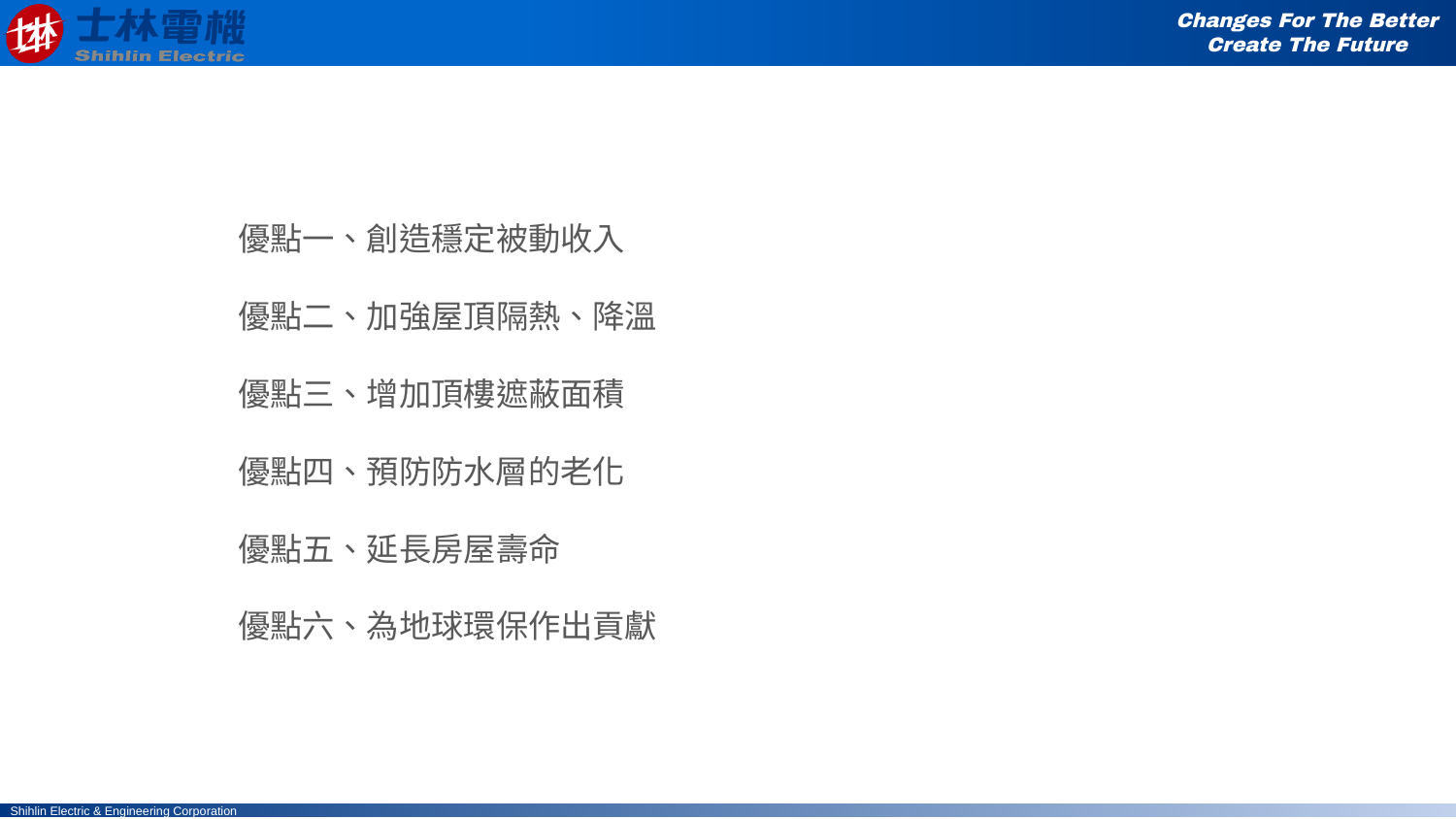

優點一、創造穩定被動收入
優點二、加強屋頂隔熱、降溫
優點三、增加頂樓遮蔽面積
優點四、預防防水層的老化
優點五、延長房屋壽命
優點六、為地球環保作出貢獻